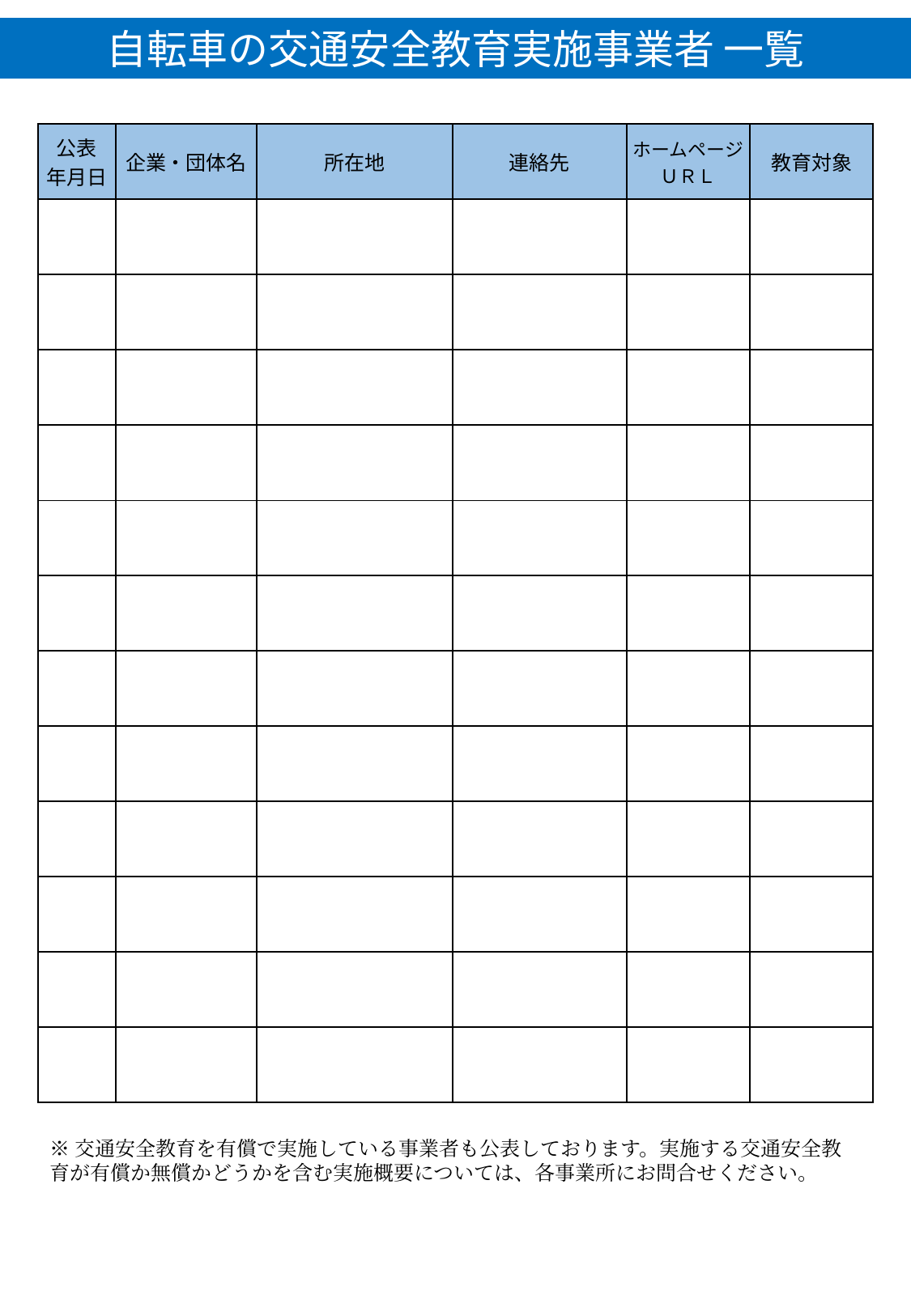

自転車の交通安全教育実施事業者 一覧
| 公表 年月日 | 企業・団体名 | 所在地 | 連絡先 | ホームページ ＵＲＬ | 教育対象 |
| --- | --- | --- | --- | --- | --- |
|  |  |  |  |  |  |
|  |  |  |  |  |  |
|  |  |  |  |  |  |
|  |  |  |  |  |  |
| --- | --- | --- | --- | --- | --- |
|  |  |  |  |  |  |
|  |  |  |  |  |  |
|  |  |  |  |  |  |
| --- | --- | --- | --- | --- | --- |
|  |  |  |  |  |  |
|  |  |  |  |  |  |
|  |  |  |  |  |  |
| --- | --- | --- | --- | --- | --- |
|  |  |  |  |  |  |
|  |  |  |  |  |  |
※交通安全教育を有償で実施している事業者も公表しております。実施する交通安全教育が有償か無償かどうかを含む実施概要については、各事業所にお問合せください。